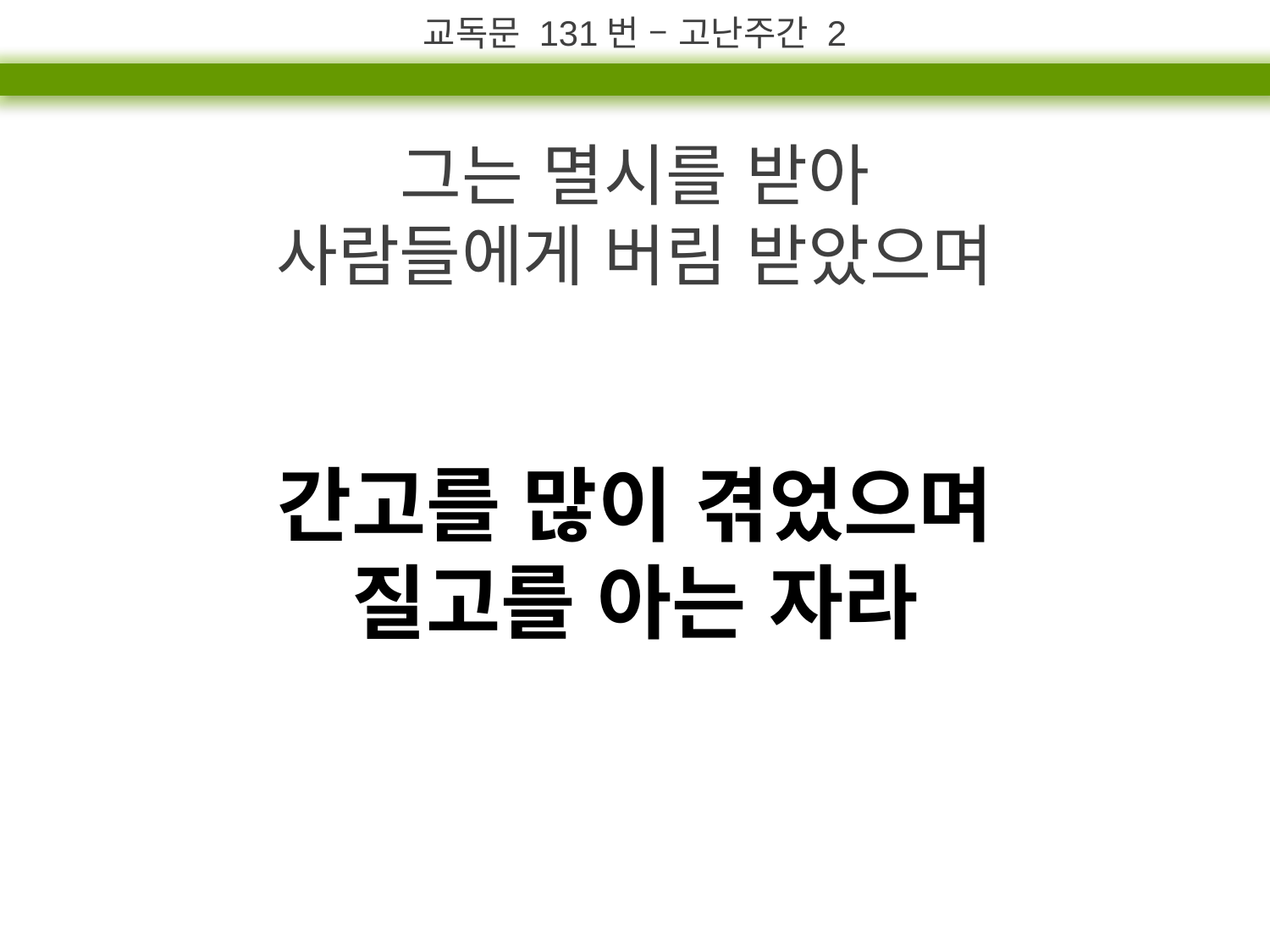

교독문 131번 – 고난주간 2

그는 멸시를 받아
사람들에게 버림 받았으며
간고를 많이 겪었으며
질고를 아는 자라